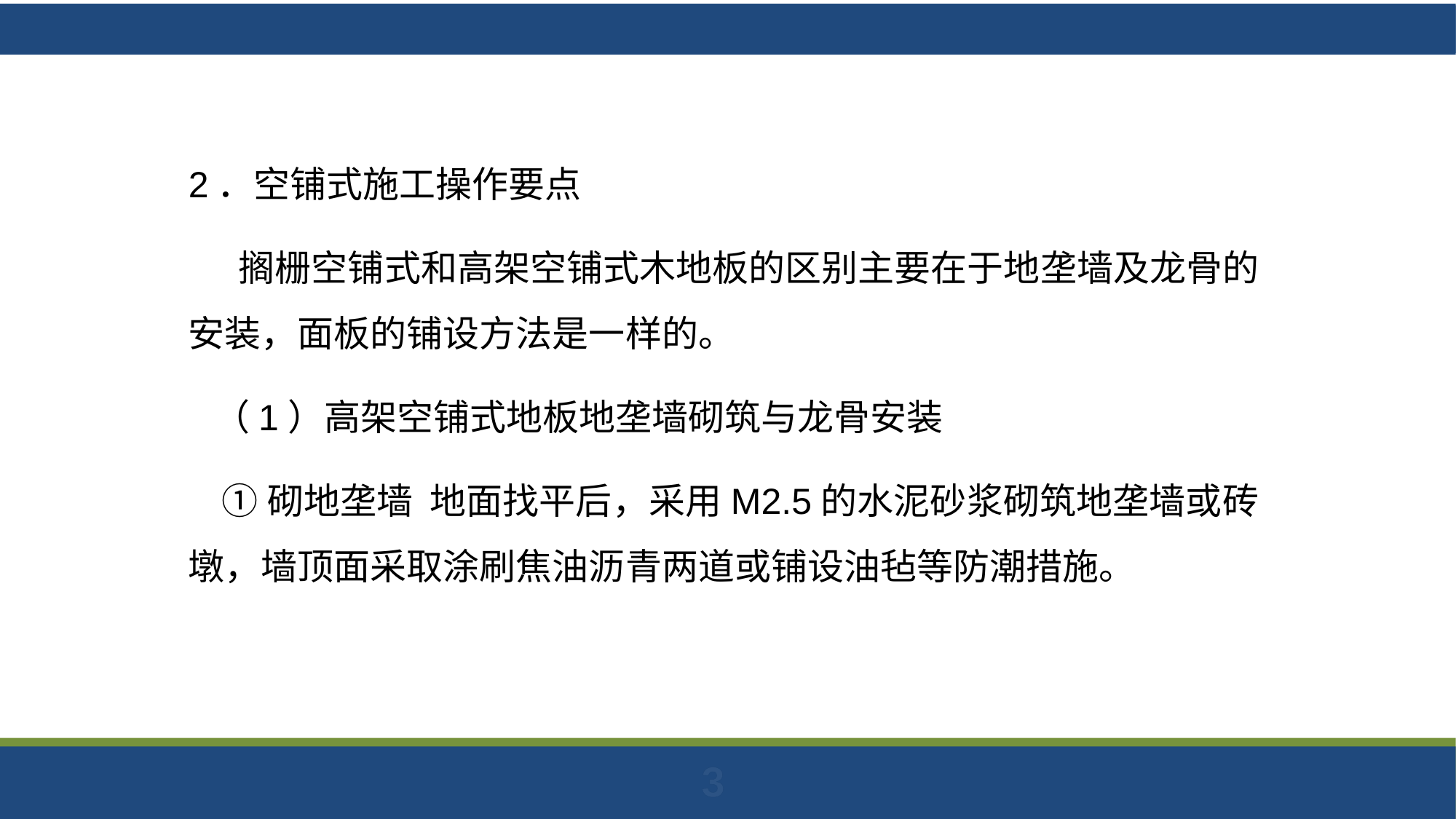

2．空铺式施工操作要点
     搁栅空铺式和高架空铺式木地板的区别主要在于地垄墙及龙骨的安装，面板的铺设方法是一样的。
  （1）高架空铺式地板地垄墙砌筑与龙骨安装
    ①砌地垄墙  地面找平后，采用M2.5的水泥砂浆砌筑地垄墙或砖墩，墙顶面采取涂刷焦油沥青两道或铺设油毡等防潮措施。

3